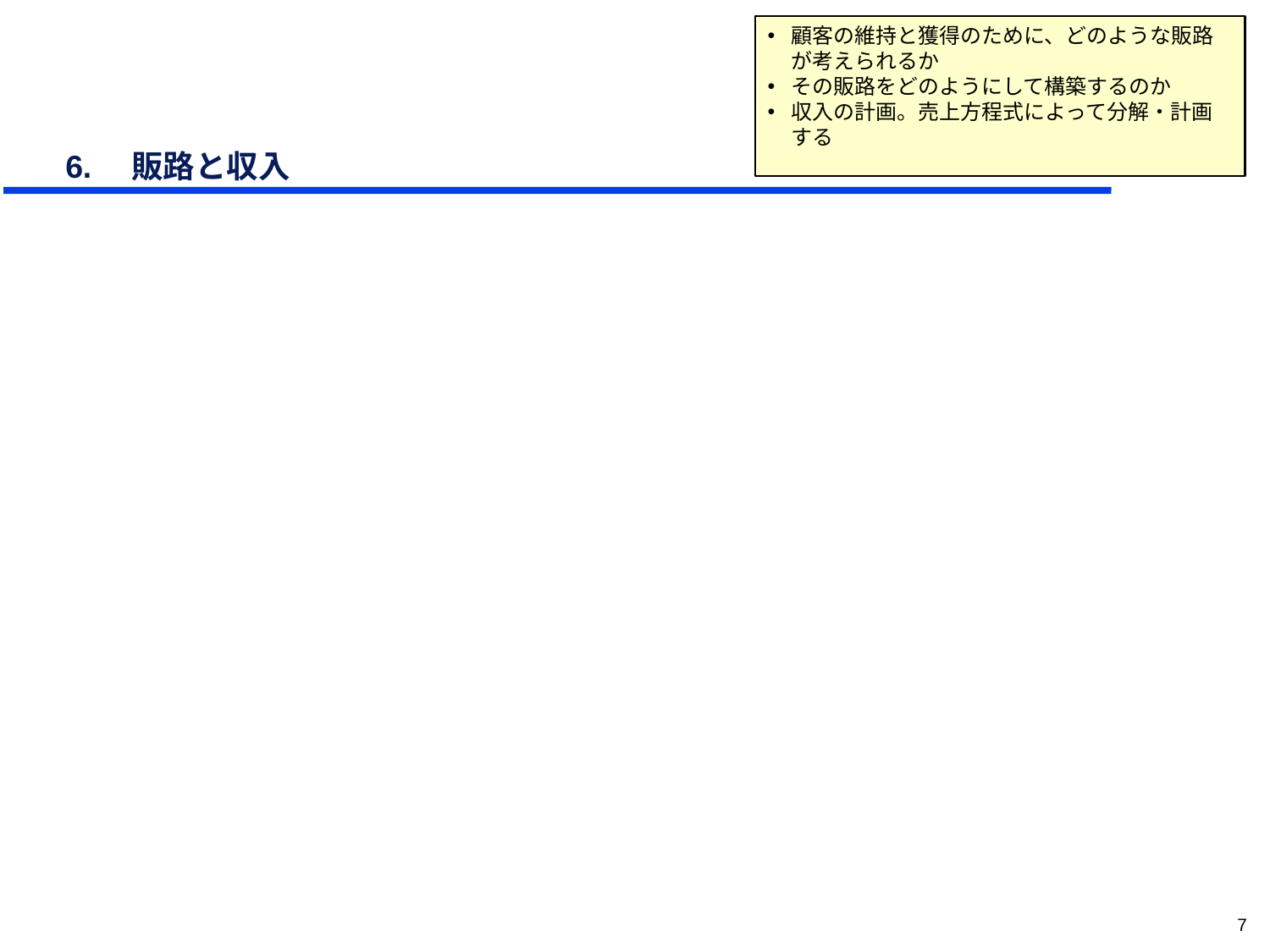

顧客の維持と獲得のために、どのような販路が考えられるか
その販路をどのようにして構築するのか
収入の計画。売上方程式によって分解・計画する
# 6.　販路と収入